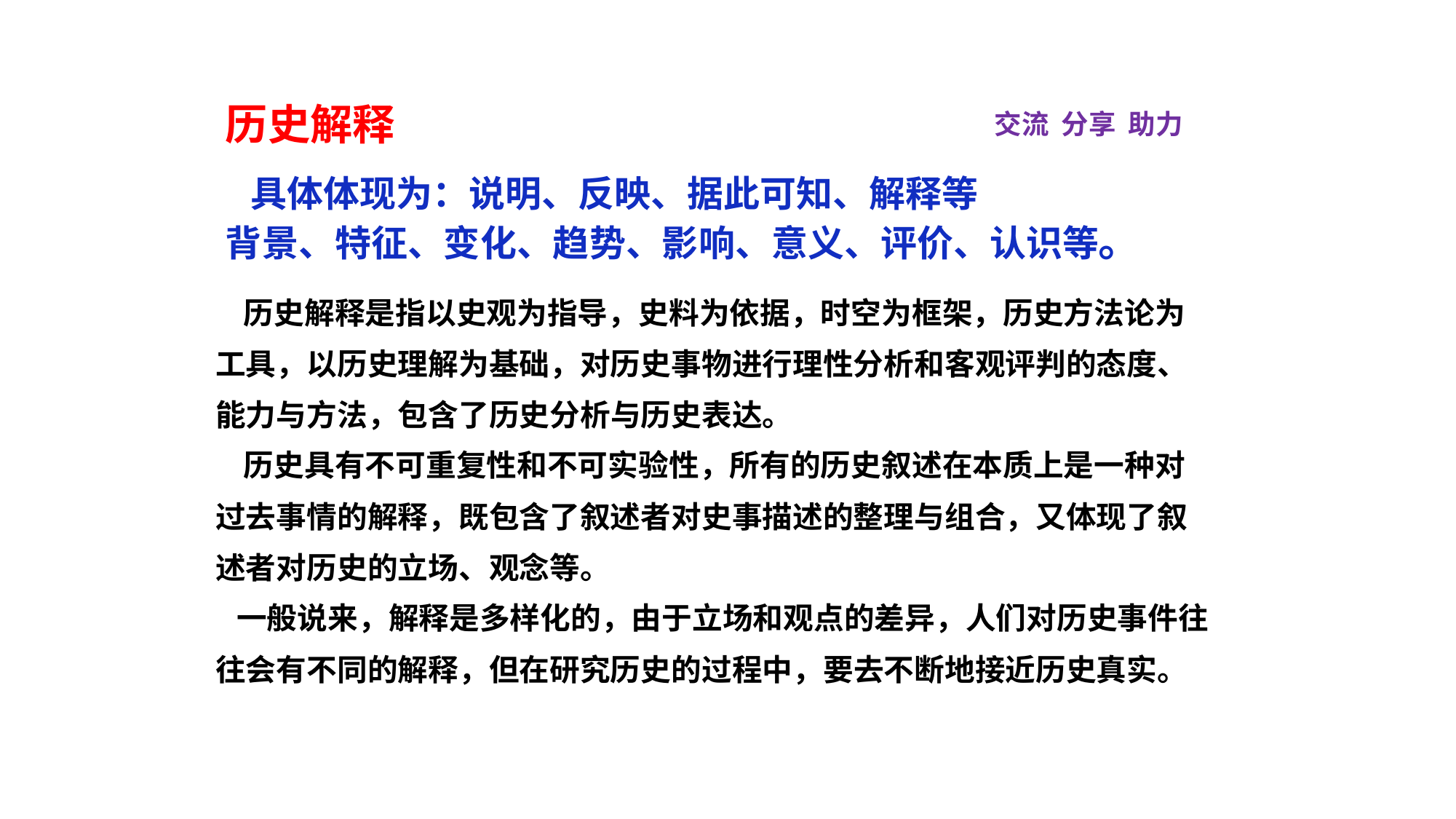

历史解释
交流  分享  助力
  具体体现为：说明、反映、据此可知、解释等
背景、特征、变化、趋势、影响、意义、评价、认识等。
   历史解释是指以史观为指导，史料为依据，时空为框架，历史方法论为工具，以历史理解为基础，对历史事物进行理性分析和客观评判的态度、能力与方法，包含了历史分析与历史表达。
   历史具有不可重复性和不可实验性，所有的历史叙述在本质上是一种对过去事情的解释，既包含了叙述者对史事描述的整理与组合，又体现了叙述者对历史的立场、观念等。
  一般说来，解释是多样化的，由于立场和观点的差异，人们对历史事件往往会有不同的解释，但在研究历史的过程中，要去不断地接近历史真实。